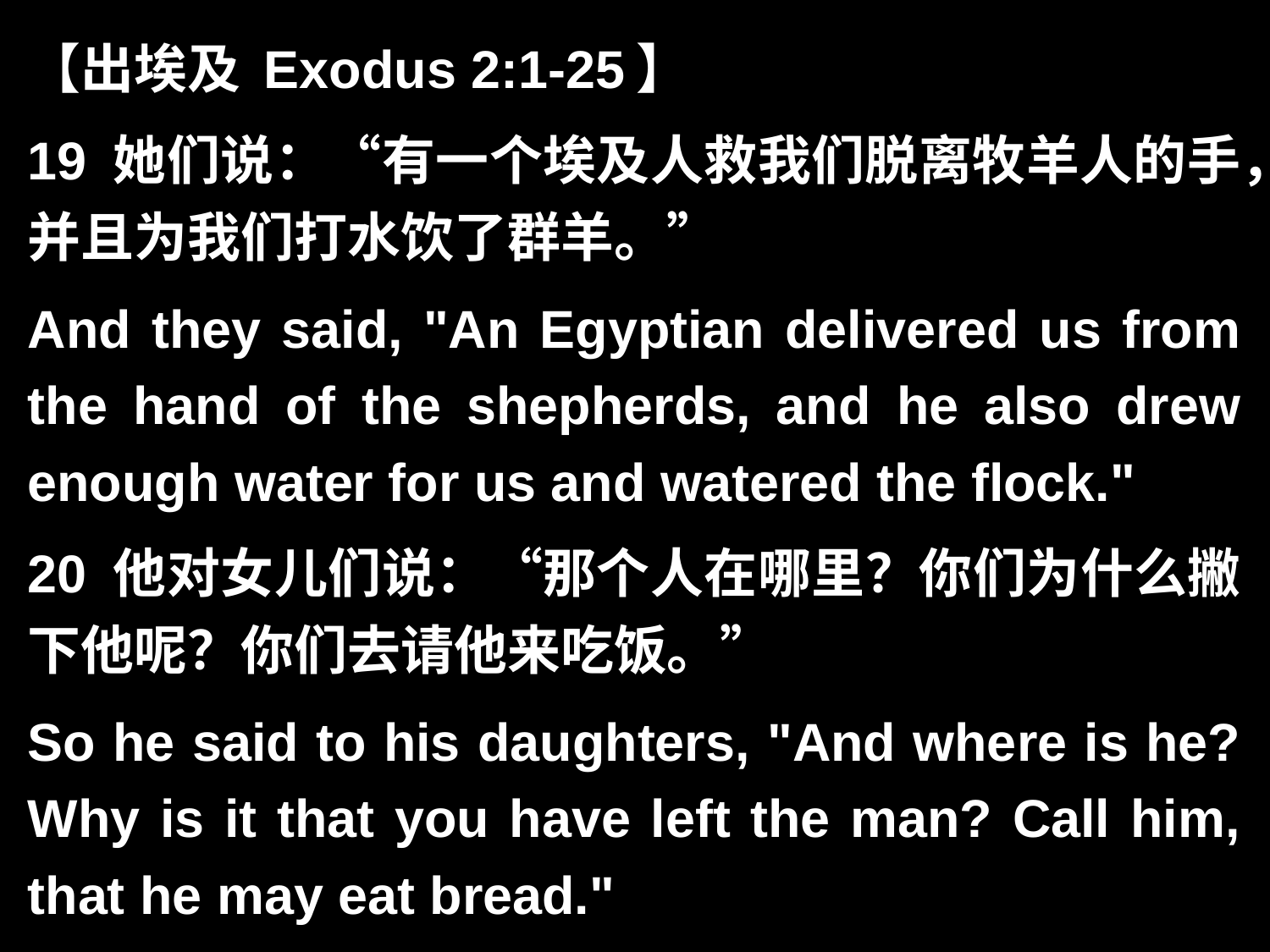

【出埃及 Exodus 2:1-25】
19 她们说：“有一个埃及人救我们脱离牧羊人的手，并且为我们打水饮了群羊。”
And they said, "An Egyptian delivered us from the hand of the shepherds, and he also drew enough water for us and watered the flock."
20 他对女儿们说：“那个人在哪里？你们为什么撇下他呢？你们去请他来吃饭。”
So he said to his daughters, "And where is he? Why is it that you have left the man? Call him, that he may eat bread."